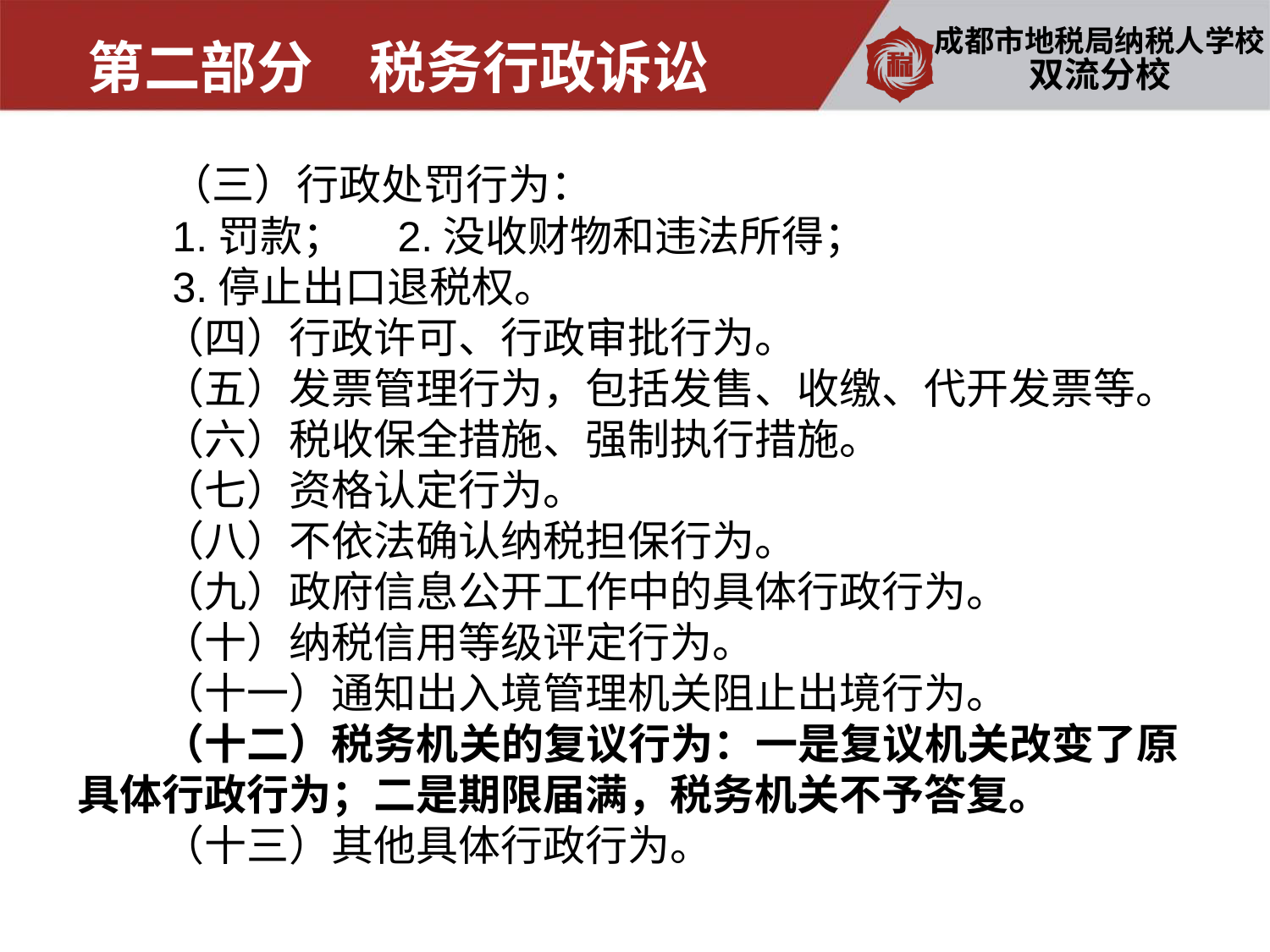

第二部分　税务行政诉讼
双流分校
　　（三）行政处罚行为：
　　1.罚款；　2.没收财物和违法所得；
　　3.停止出口退税权。
　　（四）行政许可、行政审批行为。
　　（五）发票管理行为，包括发售、收缴、代开发票等。
　　（六）税收保全措施、强制执行措施。
　　（七）资格认定行为。
　　（八）不依法确认纳税担保行为。
　　（九）政府信息公开工作中的具体行政行为。
　　（十）纳税信用等级评定行为。
　　（十一）通知出入境管理机关阻止出境行为。
　　（十二）税务机关的复议行为：一是复议机关改变了原具体行政行为；二是期限届满，税务机关不予答复。
　　（十三）其他具体行政行为。